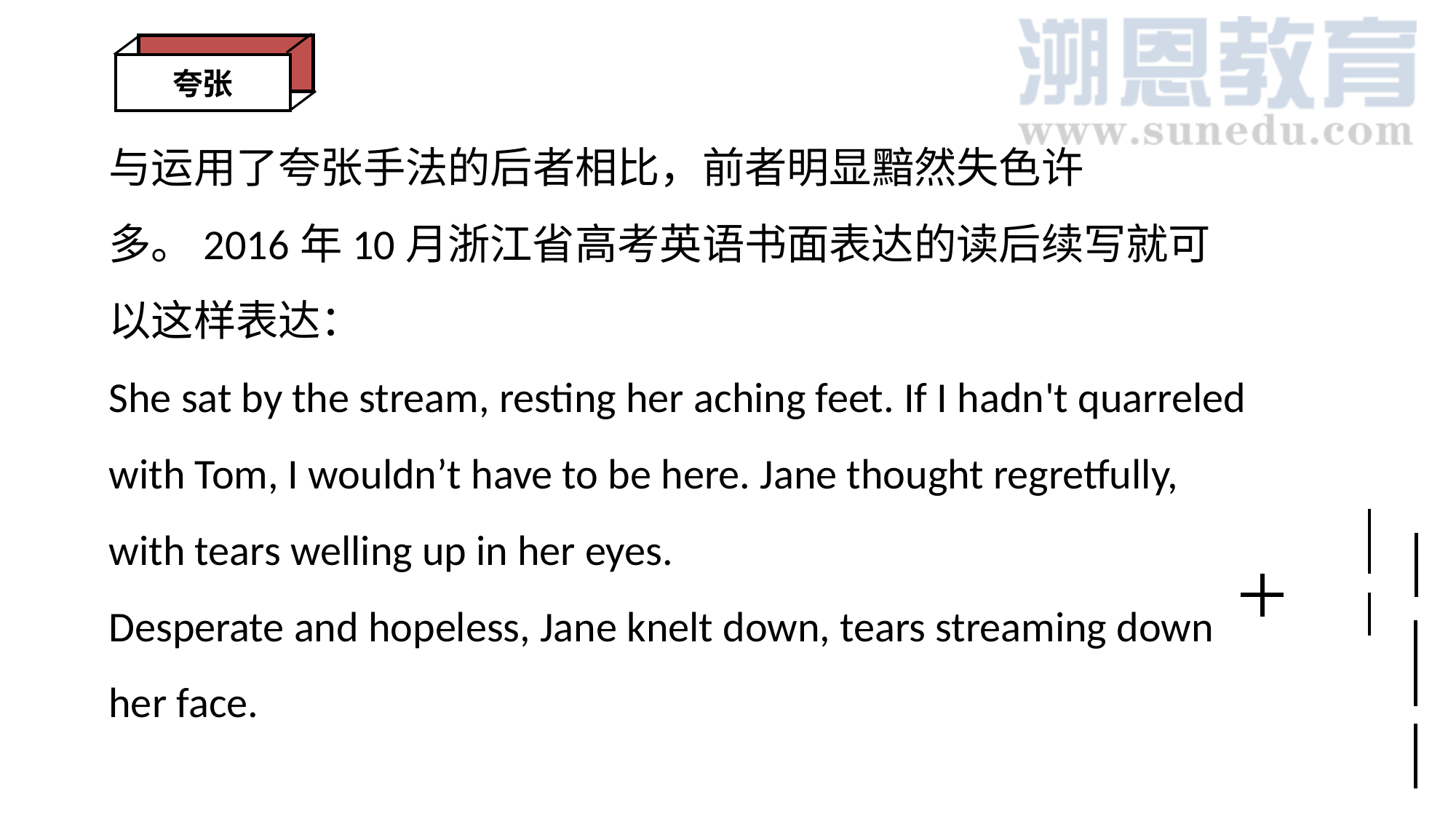

夸张
与运用了夸张手法的后者相比，前者明显黯然失色许多。2016年10月浙江省高考英语书面表达的读后续写就可以这样表达：
She sat by the stream, resting her aching feet. If I hadn't quarreled with Tom, I wouldn’t have to be here. Jane thought regretfully, with tears welling up in her eyes.
Desperate and hopeless, Jane knelt down, tears streaming down her face.